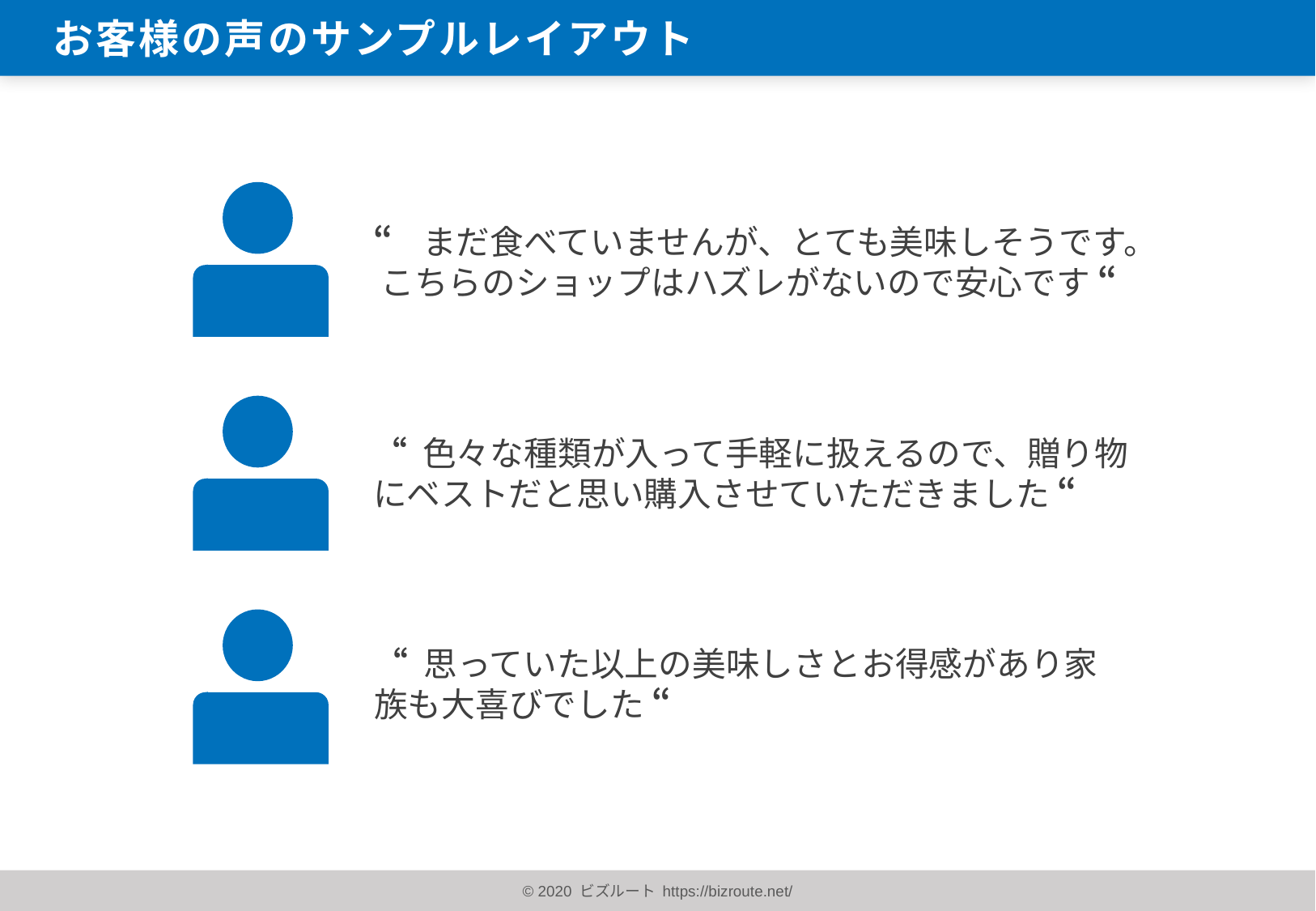

お客様の声のサンプルレイアウト

“ まだ食べていませんが、とても美味しそうです。 こちらのショップはハズレがないので安心です “

“ 色々な種類が入って手軽に扱えるので、贈り物にベストだと思い購入させていただきました “

“ 思っていた以上の美味しさとお得感があり家族も大喜びでした “

© 2020 ビズルート https://bizroute.net/